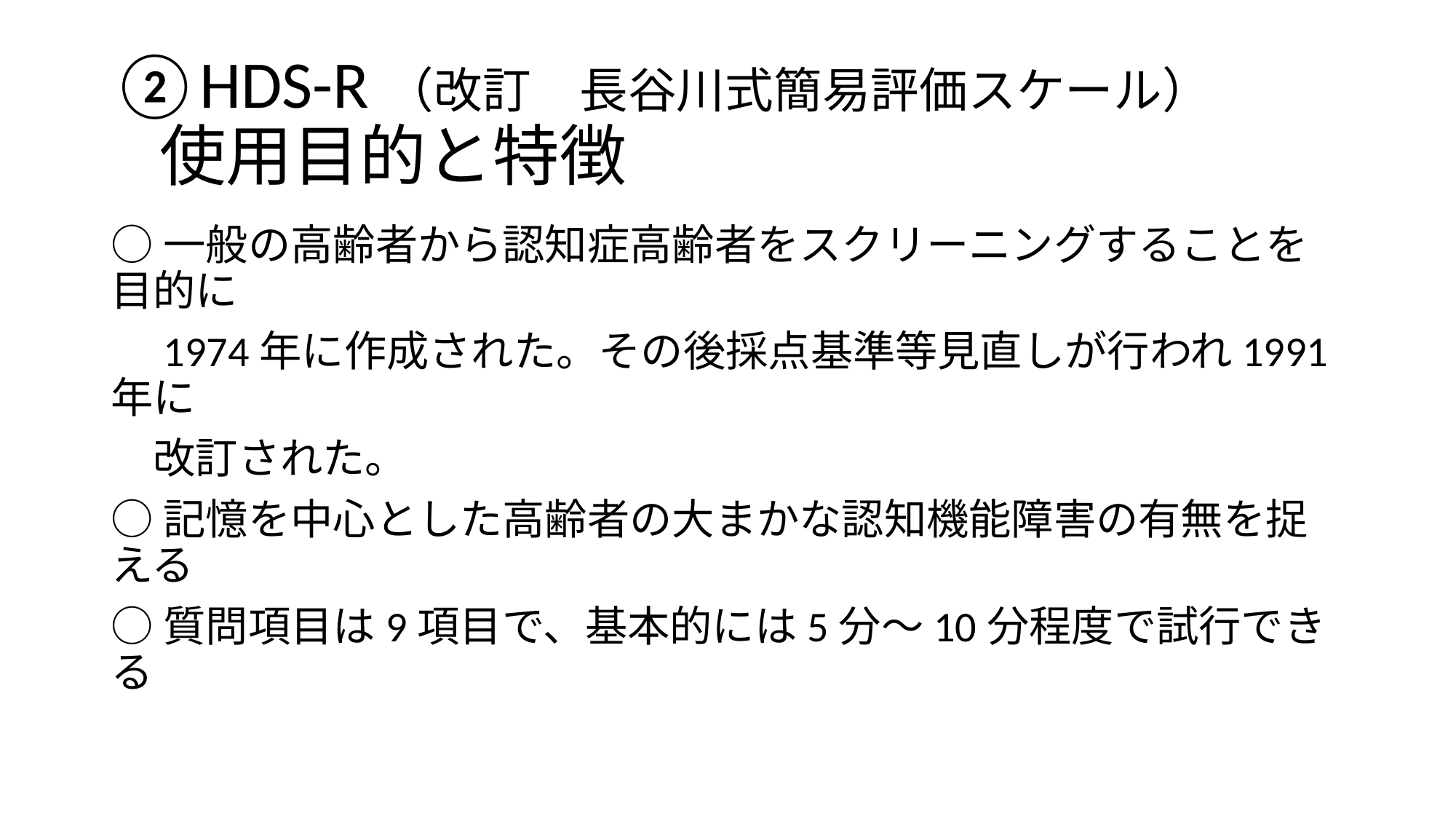

# ②HDS-R（改訂　長谷川式簡易評価スケール） 　使用目的と特徴
○一般の高齢者から認知症高齢者をスクリーニングすることを目的に
　1974年に作成された。その後採点基準等見直しが行われ1991年に
　改訂された。
○記憶を中心とした高齢者の大まかな認知機能障害の有無を捉える
○質問項目は9項目で、基本的には5分～10分程度で試行できる